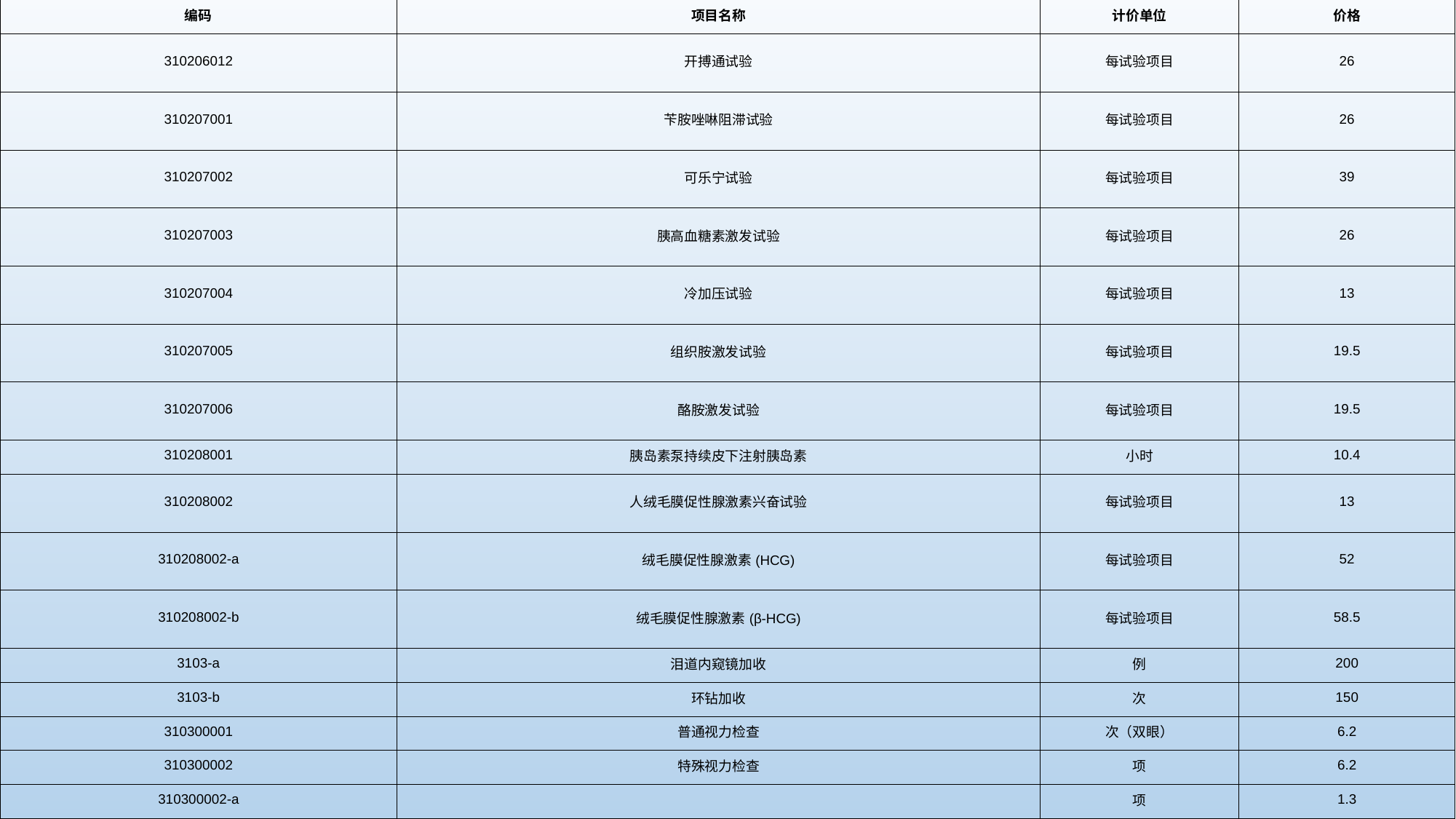

| 编码 | 项目名称 | 计价单位 | 价格 |
| --- | --- | --- | --- |
| 310206012 | 开搏通试验 | 每试验项目 | 26 |
| 310207001 | 苄胺唑啉阻滞试验 | 每试验项目 | 26 |
| 310207002 | 可乐宁试验 | 每试验项目 | 39 |
| 310207003 | 胰高血糖素激发试验 | 每试验项目 | 26 |
| 310207004 | 冷加压试验 | 每试验项目 | 13 |
| 310207005 | 组织胺激发试验 | 每试验项目 | 19.5 |
| 310207006 | 酪胺激发试验 | 每试验项目 | 19.5 |
| 310208001 | 胰岛素泵持续皮下注射胰岛素 | 小时 | 10.4 |
| 310208002 | 人绒毛膜促性腺激素兴奋试验 | 每试验项目 | 13 |
| 310208002-a | 绒毛膜促性腺激素(HCG) | 每试验项目 | 52 |
| 310208002-b | 绒毛膜促性腺激素(β-HCG) | 每试验项目 | 58.5 |
| 3103-a | 泪道内窥镜加收 | 例 | 200 |
| 3103-b | 环钻加收 | 次 | 150 |
| 310300001 | 普通视力检查 | 次（双眼） | 6.2 |
| 310300002 | 特殊视力检查 | 项 | 6.2 |
| 310300002-a |  | 项 | 1.3 |